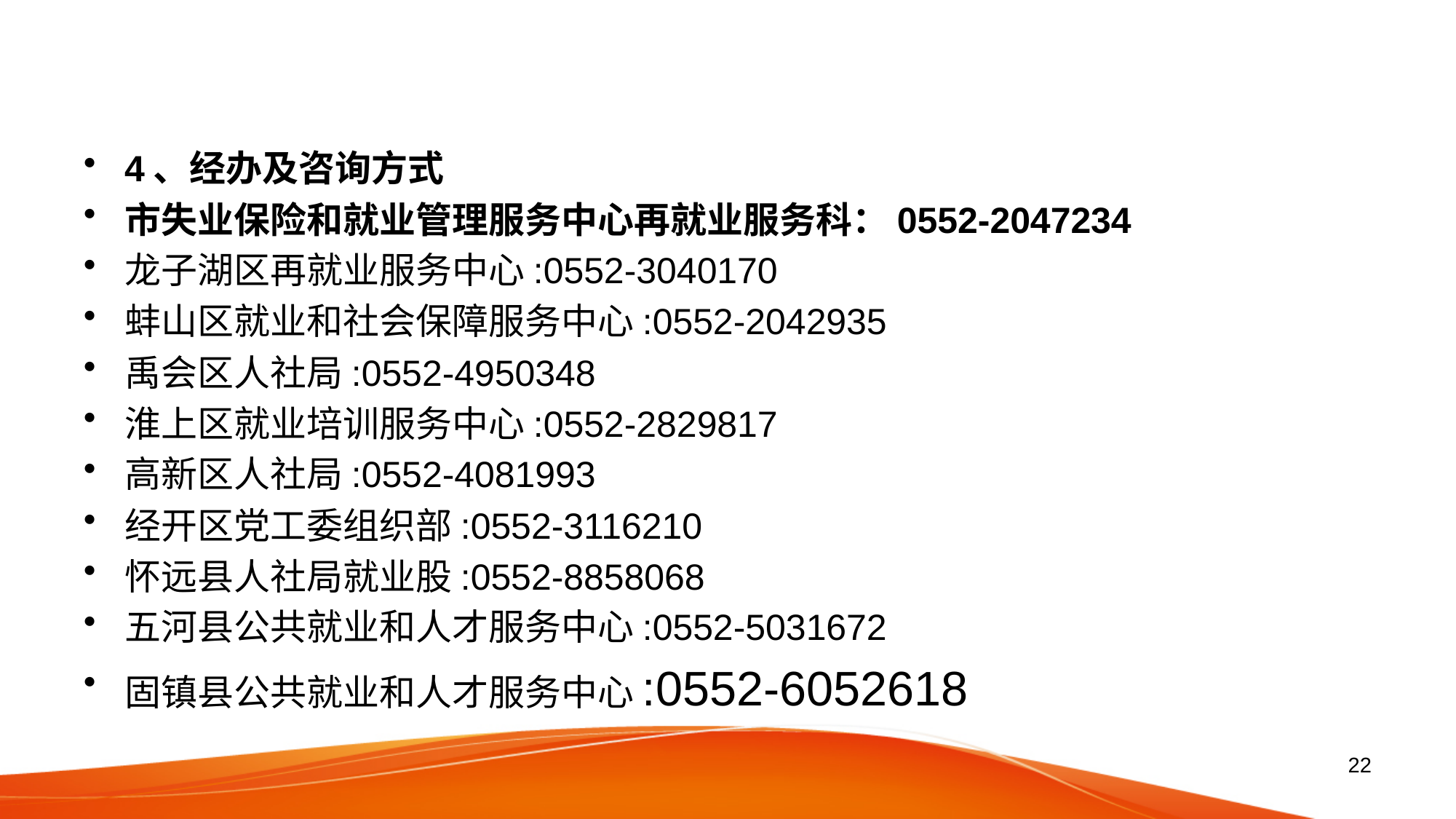

#
4、经办及咨询方式
市失业保险和就业管理服务中心再就业服务科：0552-2047234
龙子湖区再就业服务中心:0552-3040170
蚌山区就业和社会保障服务中心:0552-2042935
禹会区人社局:0552-4950348
淮上区就业培训服务中心:0552-2829817
高新区人社局:0552-4081993
经开区党工委组织部:0552-3116210
怀远县人社局就业股:0552-8858068
五河县公共就业和人才服务中心:0552-5031672
固镇县公共就业和人才服务中心:0552-6052618

22